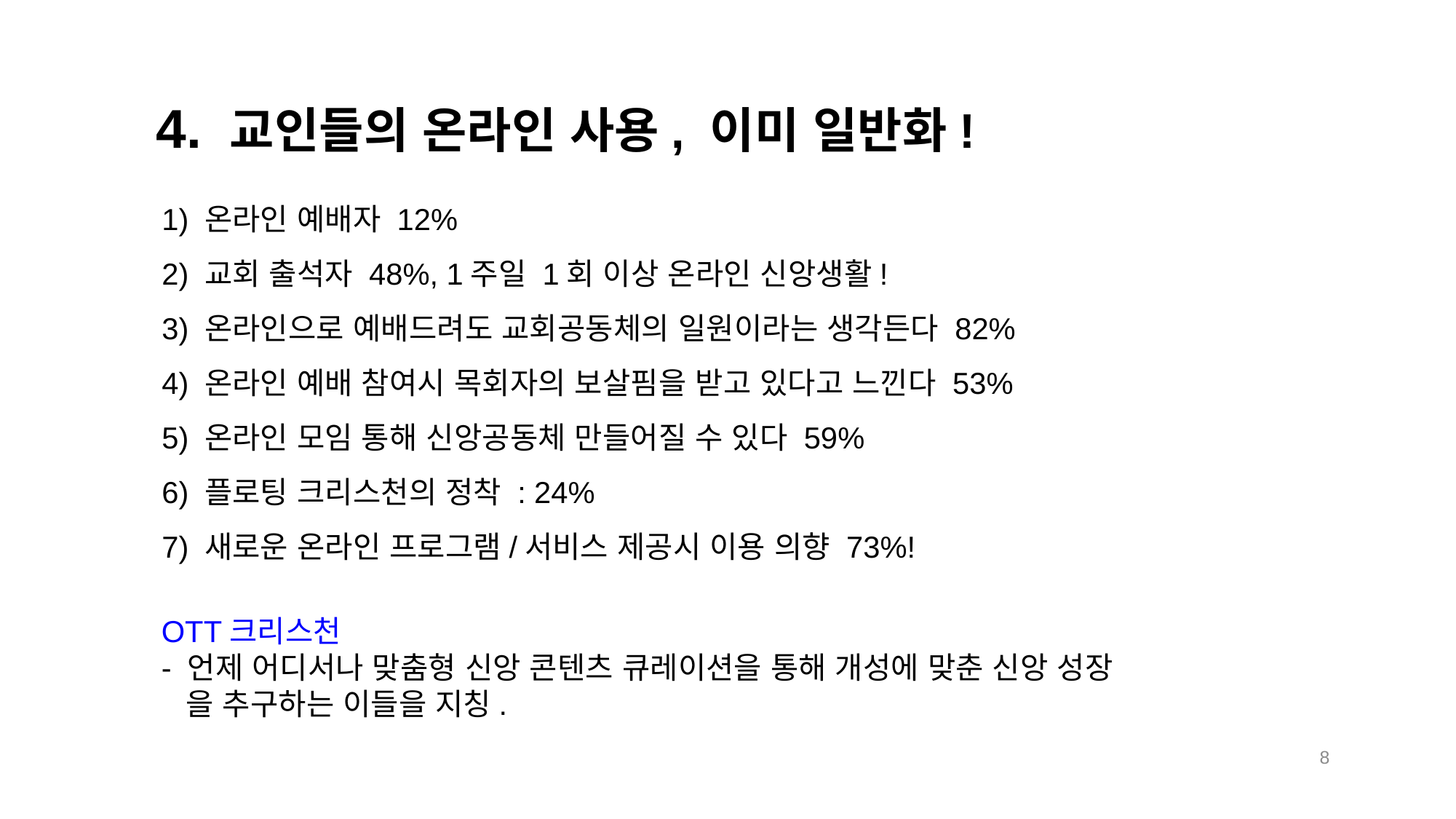

4. 교인들의 온라인 사용, 이미 일반화!
1) 온라인 예배자 12%
2) 교회 출석자 48%, 1주일 1회 이상 온라인 신앙생활!
3) 온라인으로 예배드려도 교회공동체의 일원이라는 생각든다 82%
4) 온라인 예배 참여시 목회자의 보살핌을 받고 있다고 느낀다 53%
5) 온라인 모임 통해 신앙공동체 만들어질 수 있다 59%
6) 플로팅 크리스천의 정착 : 24%
7) 새로운 온라인 프로그램/서비스 제공시 이용 의향 73%!
OTT크리스천
- 언제 어디서나 맞춤형 신앙 콘텐츠 큐레이션을 통해 개성에 맞춘 신앙 성장
  을 추구하는 이들을 지칭.
8